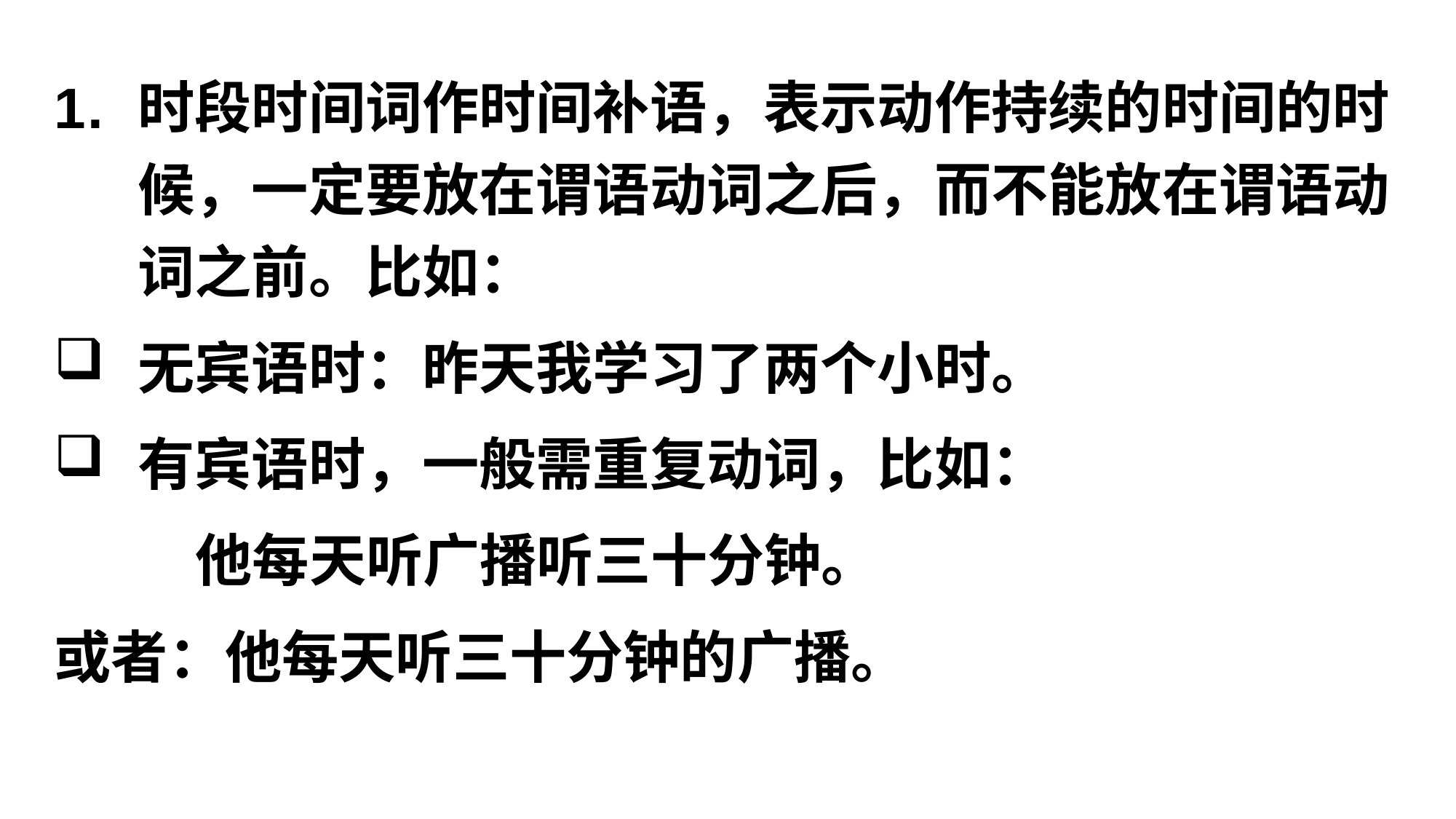

时段时间词作时间补语，表示动作持续的时间的时候，一定要放在谓语动词之后，而不能放在谓语动词之前。比如：
无宾语时：昨天我学习了两个小时。
有宾语时，一般需重复动词，比如：
	  他每天听广播听三十分钟。
或者：他每天听三十分钟的广播。